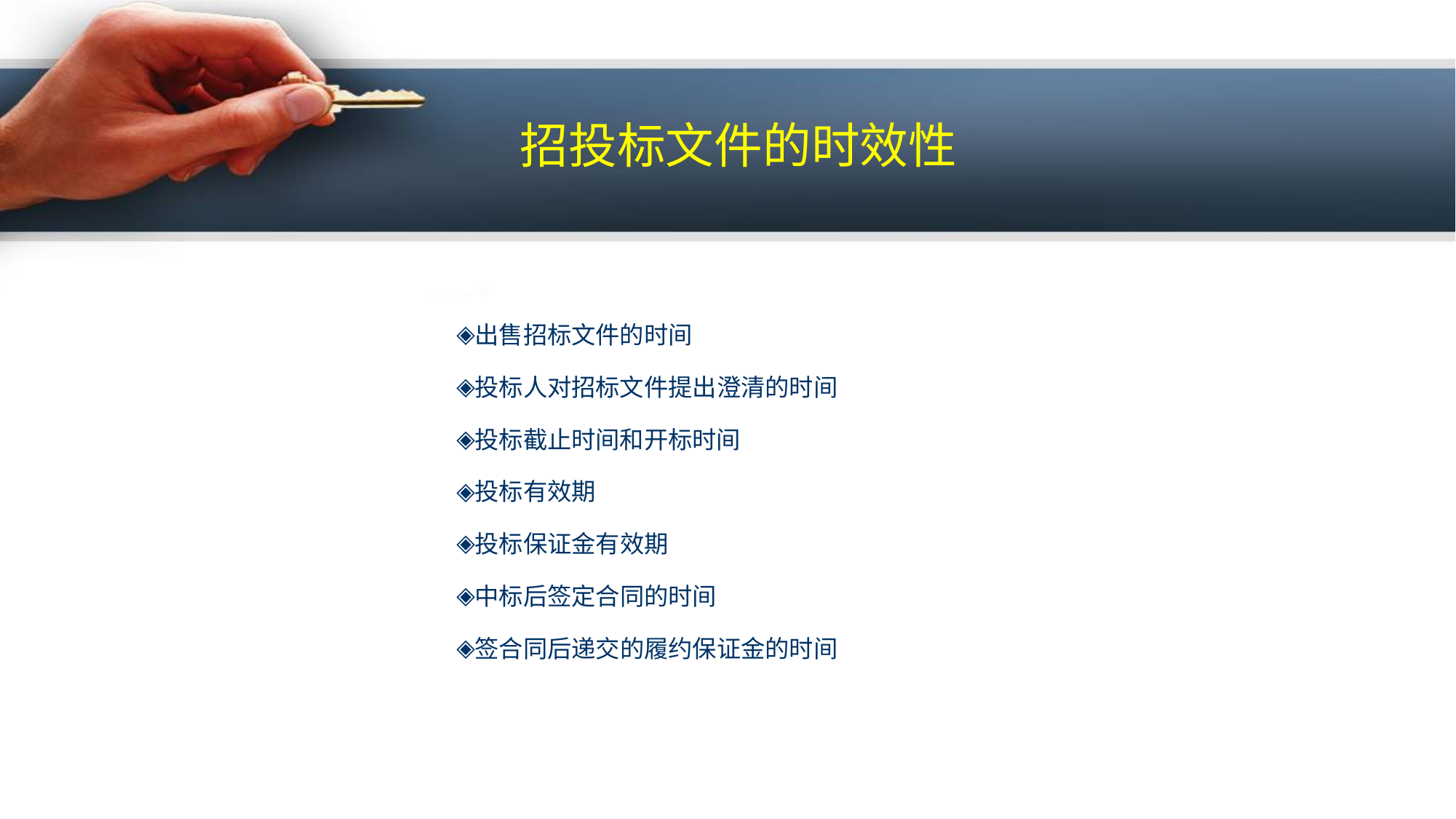

招投标文件的时效性
出售招标文件的时间
投标人对招标文件提出澄清的时间
投标截止时间和开标时间
投标有效期
投标保证金有效期
中标后签定合同的时间
签合同后递交的履约保证金的时间